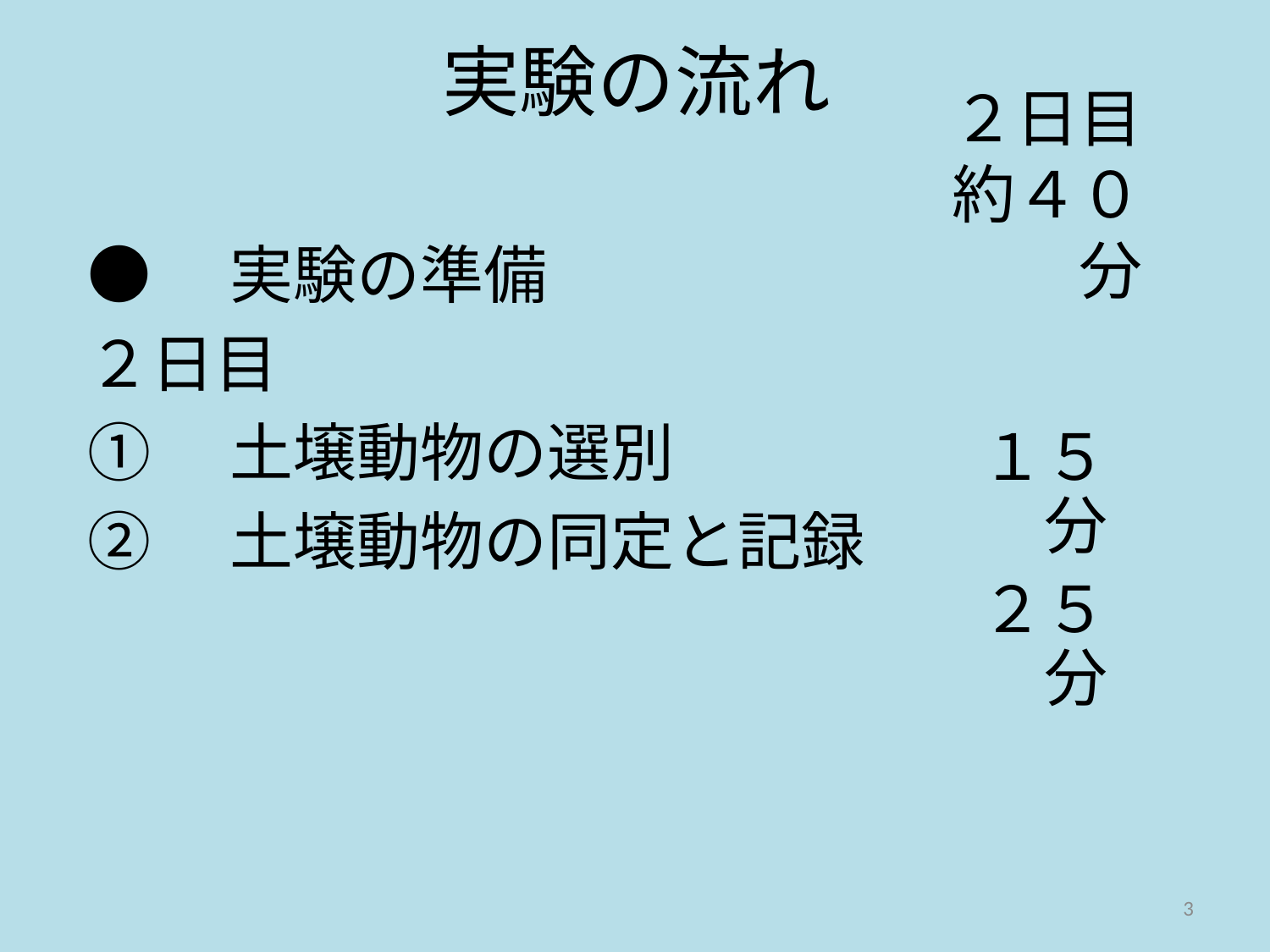

# 実験の流れ
２日目約４０分
●　実験の準備
２日目
①　土壌動物の選別
②　土壌動物の同定と記録
１５分
２５分
3